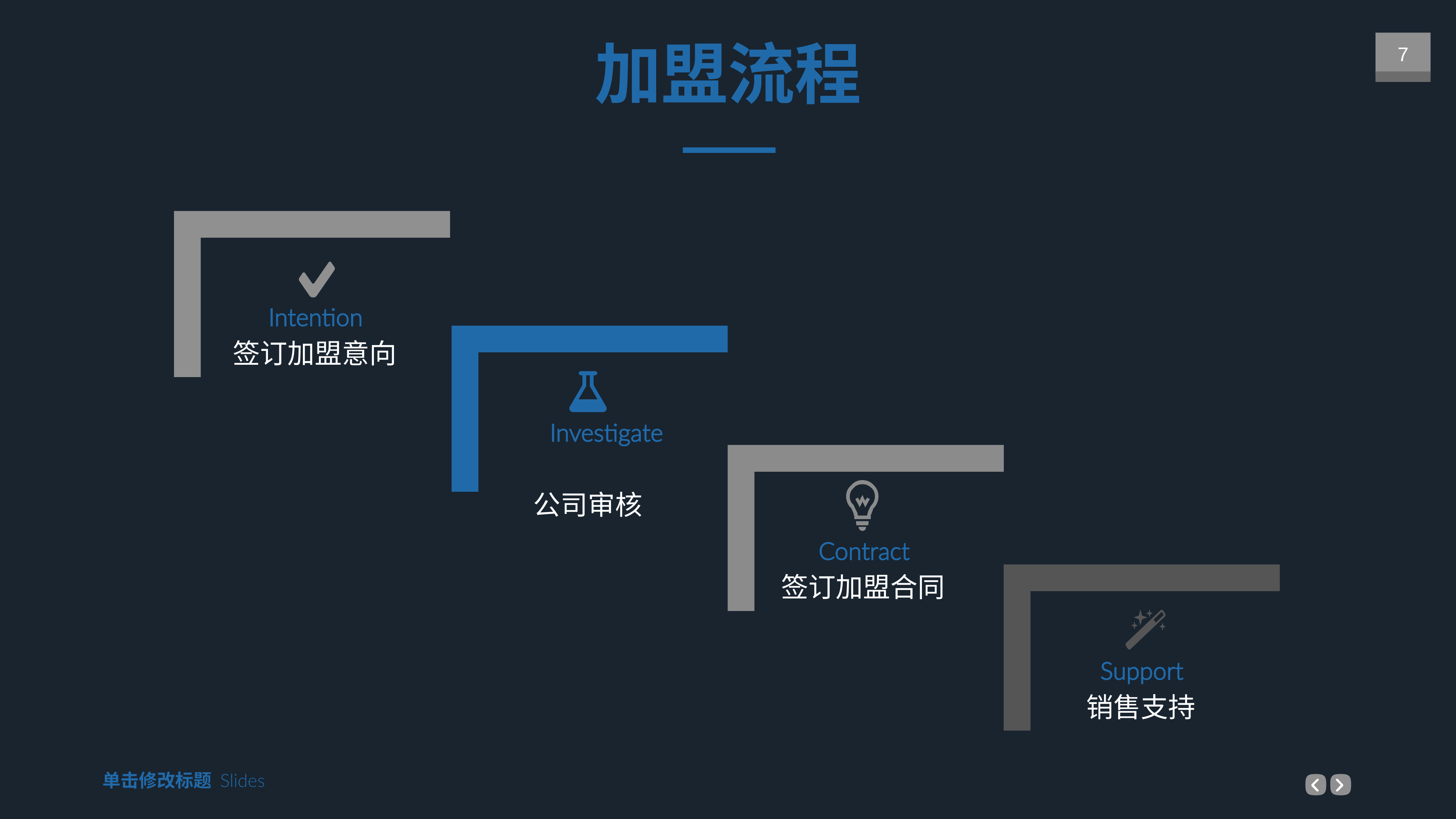

加盟流程

Intention
签订加盟意向

Investigate
公司审核

Contract
签订加盟合同

Support
销售支持